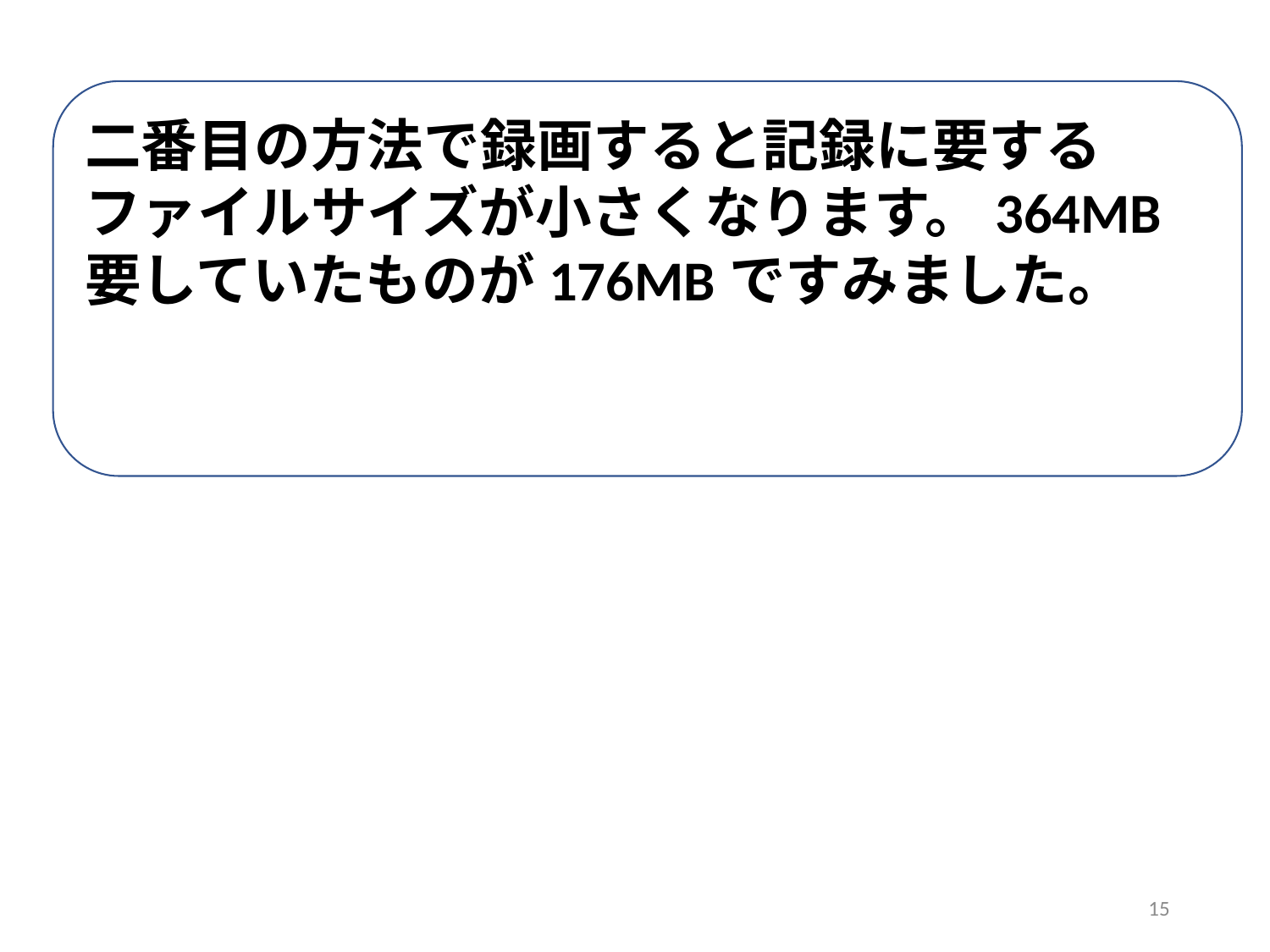

二番目の方法で録画すると記録に要するファイルサイズが小さくなります。364MB要していたものが176MBですみました。

番目番
15